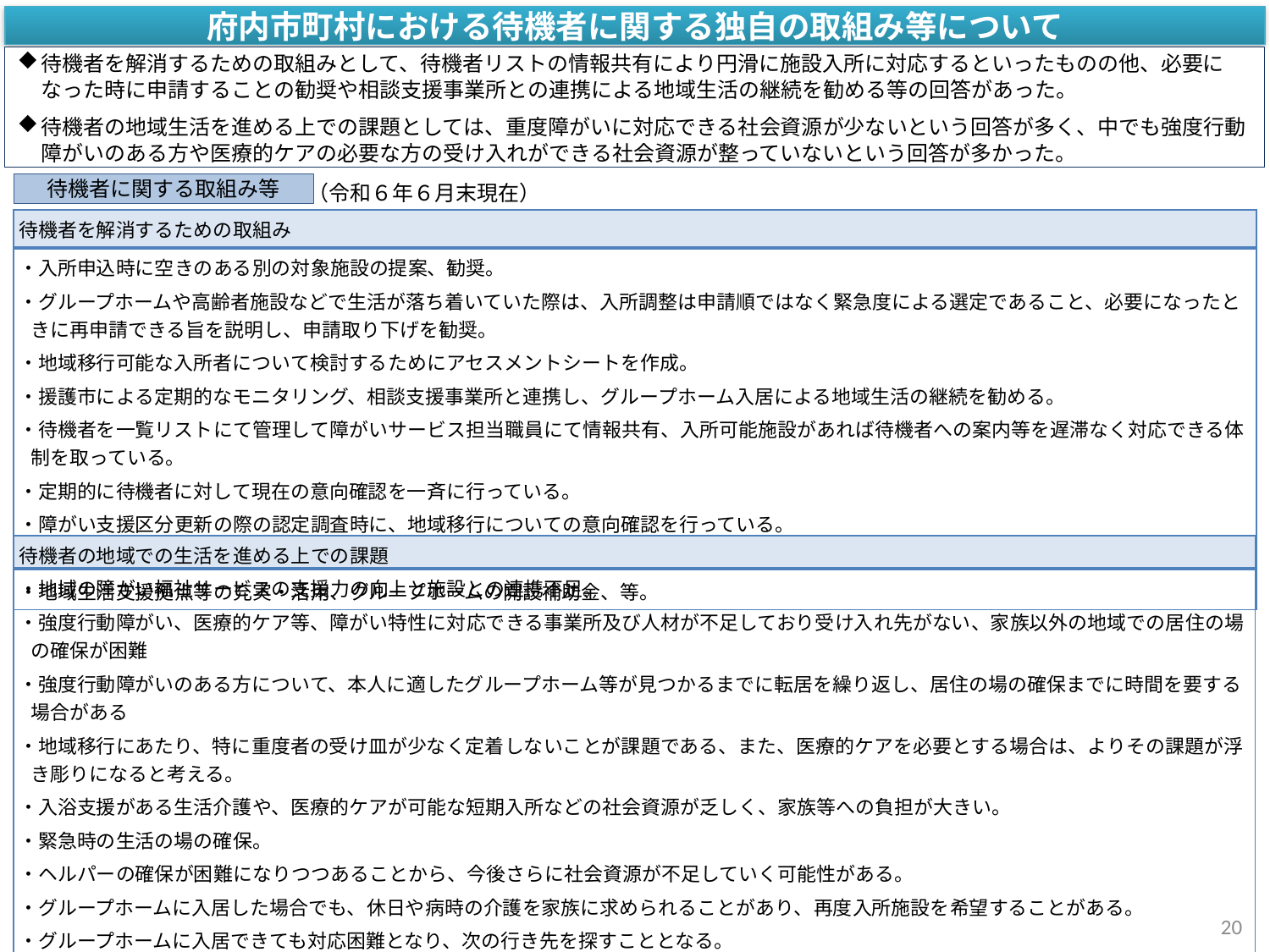

府内市町村における待機者に関する独自の取組み等について
待機者を解消するための取組みとして、待機者リストの情報共有により円滑に施設入所に対応するといったものの他、必要になった時に申請することの勧奨や相談支援事業所との連携による地域生活の継続を勧める等の回答があった。
待機者の地域生活を進める上での課題としては、重度障がいに対応できる社会資源が少ないという回答が多く、中でも強度行動障がいのある方や医療的ケアの必要な方の受け入れができる社会資源が整っていないという回答が多かった。
待機者に関する取組み等
（令和６年６月末現在）
| 待機者を解消するための取組み |
| --- |
| ・入所申込時に空きのある別の対象施設の提案、勧奨。 ・グループホームや高齢者施設などで生活が落ち着いていた際は、入所調整は申請順ではなく緊急度による選定であること、必要になったときに再申請できる旨を説明し、申請取り下げを勧奨。 ・地域移行可能な入所者について検討するためにアセスメントシートを作成。 ・援護市による定期的なモニタリング、相談支援事業所と連携し、グループホーム入居による地域生活の継続を勧める。 ・待機者を一覧リストにて管理して障がいサービス担当職員にて情報共有、入所可能施設があれば待機者への案内等を遅滞なく対応できる体制を取っている。 ・定期的に待機者に対して現在の意向確認を一斉に行っている。 ・障がい支援区分更新の際の認定調査時に、地域移行についての意向確認を行っている。 ・自立支援協議会において、日中サービス支援型指定共同生活援助事業所の質向上を目的に評価を行う等、地域の体制整備を行っている。 ・地域生活支援拠点等の充実・活用、グループホームの開設補助金、等。 |
| 待機者の地域での生活を進める上での課題 |
| --- |
| ・地域の障がい福祉サービスの支援力の向上と施設との連携不足。 ・強度行動障がい、医療的ケア等、障がい特性に対応できる事業所及び人材が不足しており受け入れ先がない、家族以外の地域での居住の場の確保が困難 ・強度行動障がいのある方について、本人に適したグループホーム等が見つかるまでに転居を繰り返し、居住の場の確保までに時間を要する場合がある ・地域移行にあたり、特に重度者の受け皿が少なく定着しないことが課題である、また、医療的ケアを必要とする場合は、よりその課題が浮き彫りになると考える。 ・入浴支援がある生活介護や、医療的ケアが可能な短期入所などの社会資源が乏しく、家族等への負担が大きい。 ・緊急時の生活の場の確保。 ・ヘルパーの確保が困難になりつつあることから、今後さらに社会資源が不足していく可能性がある。 ・グループホームに入居した場合でも、休日や病時の介護を家族に求められることがあり、再度入所施設を希望することがある。 ・グループホームに入居できても対応困難となり、次の行き先を探すこととなる。 ・待機者の病状や、普段の状況等を鑑みると、介護者の負担軽減等が障がい福祉サービスの導入等では解決できないようなケースがある。 ・家族や関係者の理解促進、介護者の高齢化、費用負担。 ・親等の介護者が亡くなった後の生活について、決められていないことが多い ・待機者の方の多くは、市内のグループホーム生活を望むが、地価の問題から地域での受け皿がない |
20